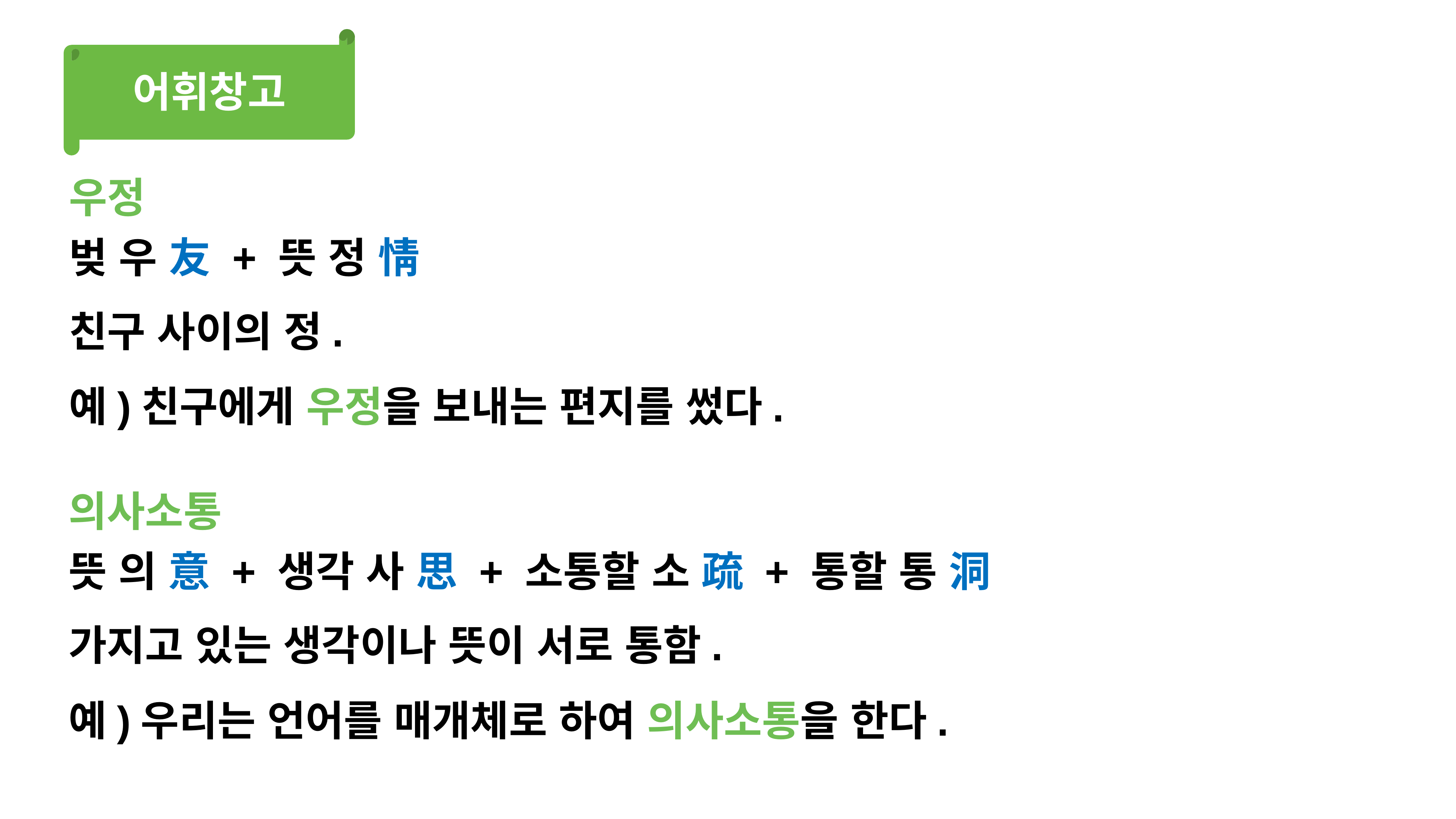

어휘창고
우정
벚 우 友 + 뜻 정 情
친구 사이의 정.
예)친구에게 우정을 보내는 편지를 썼다.
의사소통
뜻 의 意 + 생각 사 思 + 소통할 소 疏 + 통할 통 洞
가지고 있는 생각이나 뜻이 서로 통함.
예)우리는 언어를 매개체로 하여 의사소통을 한다.